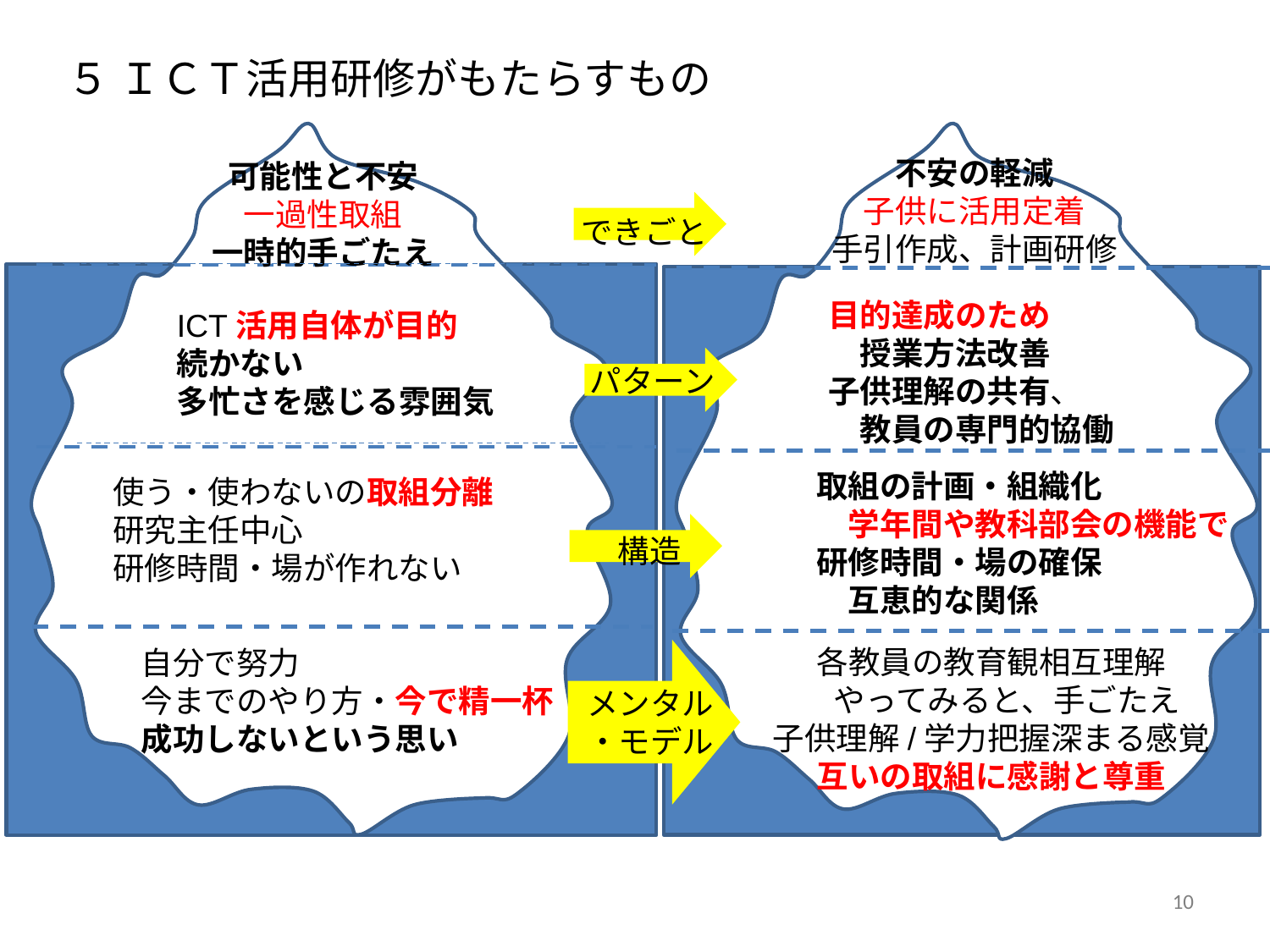

５ ＩＣＴ活用研修がもたらすもの

可能性と不安
一過性取組
一時的手ごたえ

できごと

ICT活用自体が目的
続かない
多忙さを感じる雰囲気

パターン
使う・使わないの取組分離
研究主任中心
研修時間・場が作れない

構造
自分で努力
今までのやり方・今で精一杯
成功しないという思い

メンタル
・モデル

不安の軽減
子供に活用定着
手引作成、計画研修

目的達成のため
　授業方法改善
子供理解の共有、
　教員の専門的協働

取組の計画・組織化
　学年間や教科部会の機能で
研修時間・場の確保
　互恵的な関係
各教員の教育観相互理解
　やってみると、手ごたえ
子供理解/学力把握深まる感覚
互いの取組に感謝と尊重
10